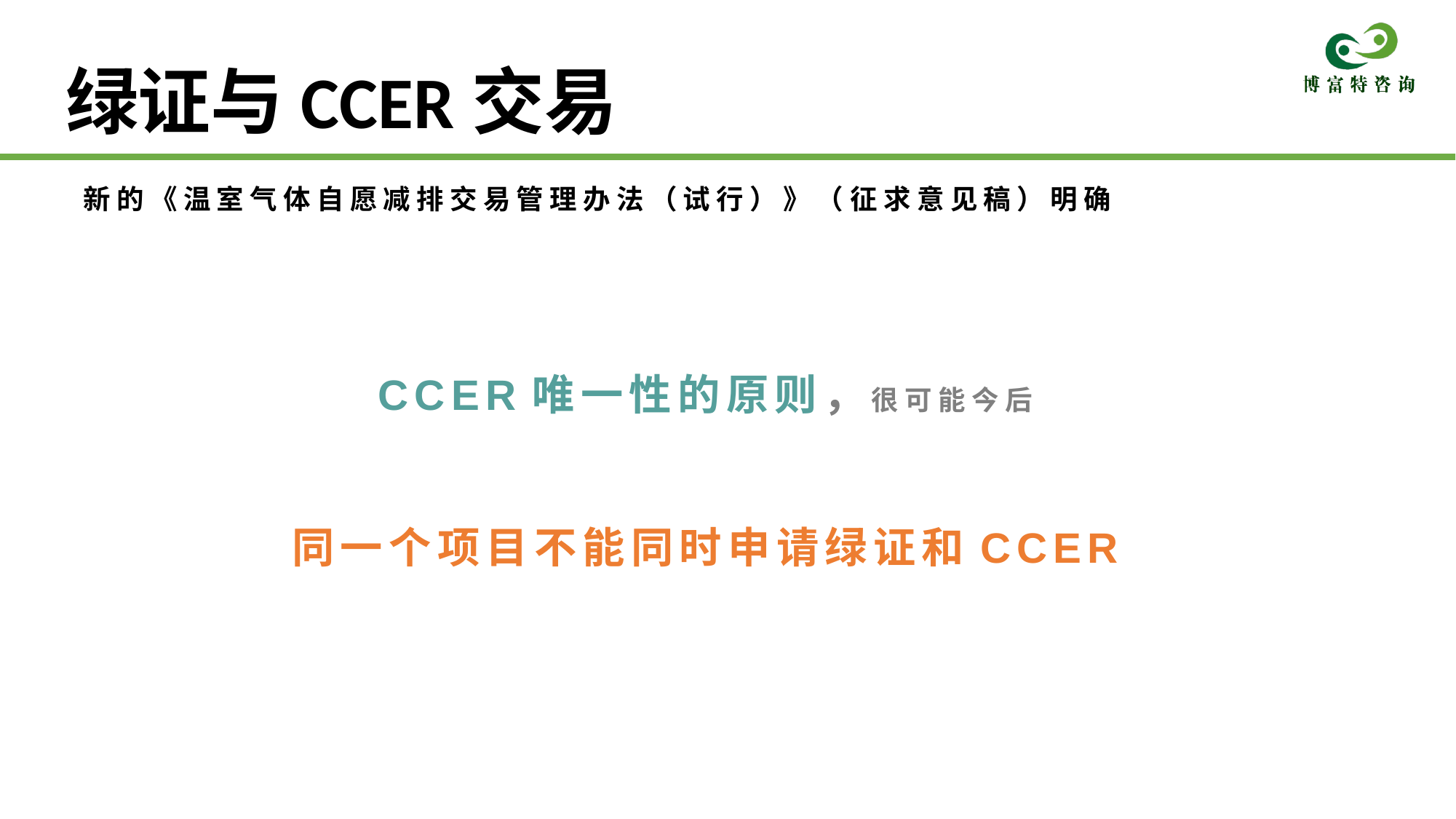

# 绿证与CCER交易
新的《温室气体自愿减排交易管理办法（试行）》（征求意见稿）明确

CCER唯一性的原则，很可能今后

同一个项目不能同时申请绿证和CCER